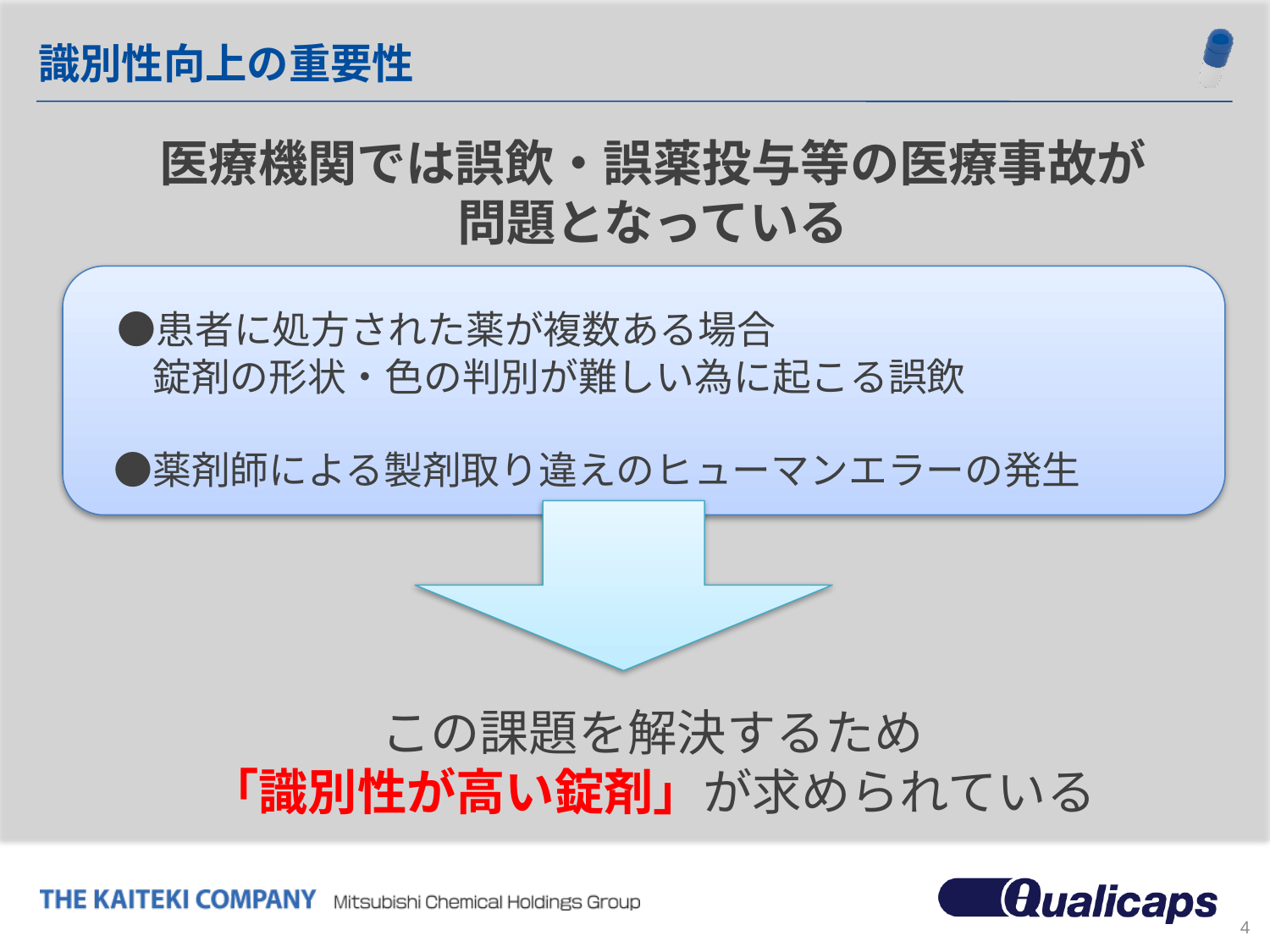

識別性向上の重要性
医療機関では誤飲・誤薬投与等の医療事故が
問題となっている

　●患者に処方された薬が複数ある場合
　　錠剤の形状・色の判別が難しい為に起こる誤飲

　●薬剤師による製剤取り違えのヒューマンエラーの発生

この課題を解決するため
「識別性が高い錠剤」が求められている
4